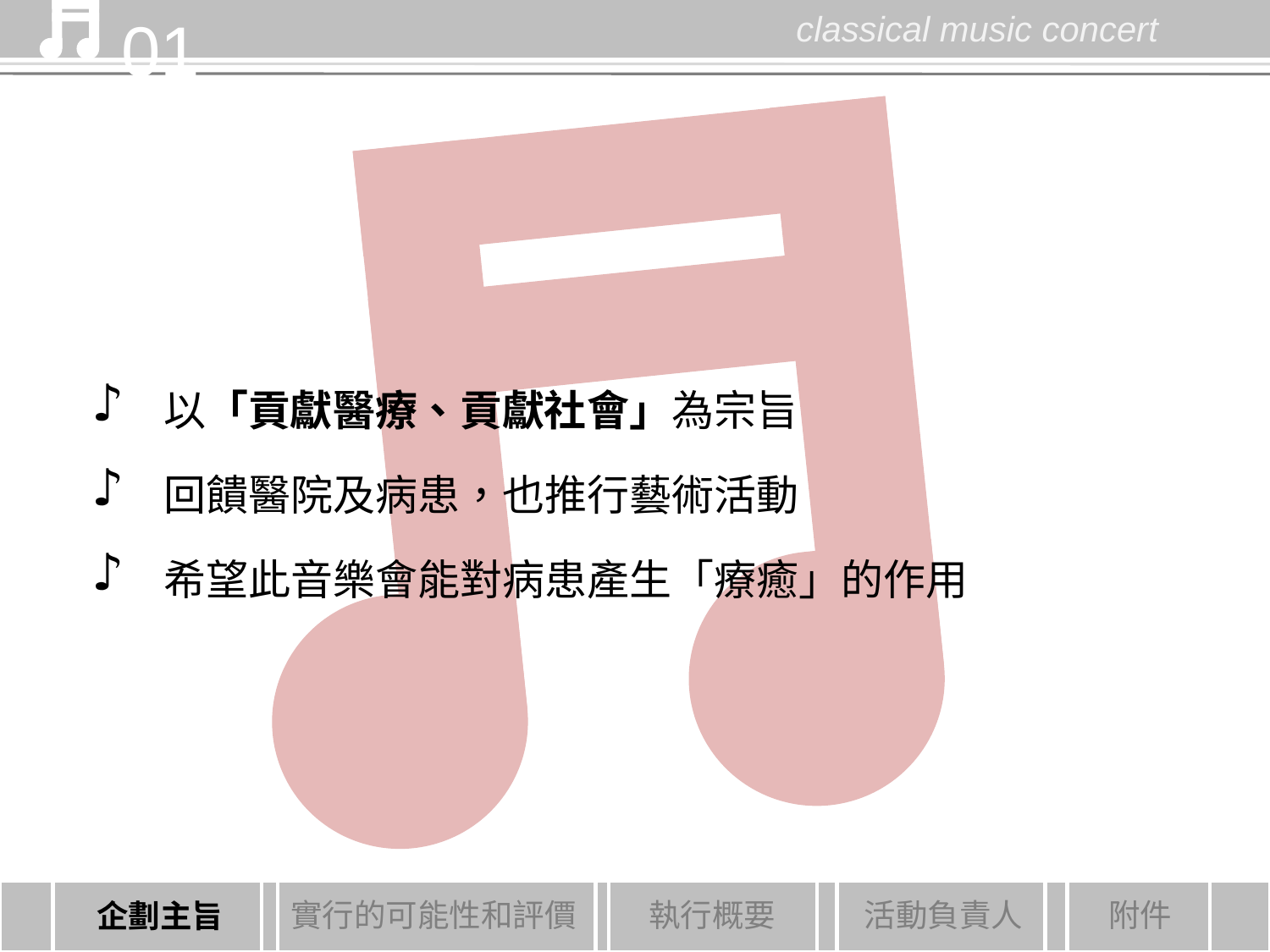

01
classical music concert

以「貢獻醫療、貢獻社會」為宗旨
回饋醫院及病患，也推行藝術活動
希望此音樂會能對病患產生「療癒」的作用

實行的可能性和評價
執行概要
活動負責人
附件
企劃主旨